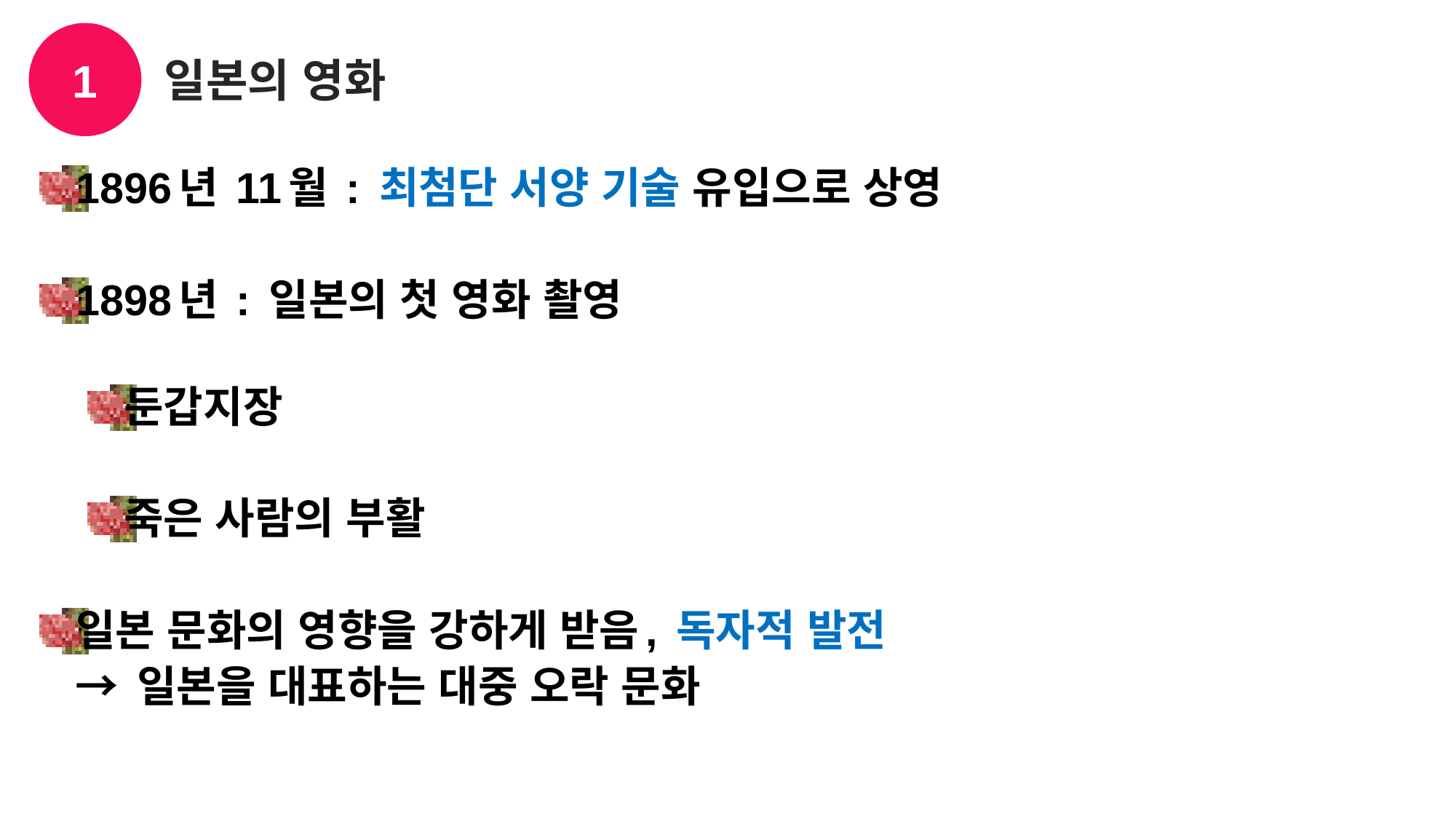

1
일본의 영화
1896년 11월 : 최첨단 서양 기술 유입으로 상영

1898년 : 일본의 첫 영화 촬영

둔갑지장

죽은 사람의 부활

일본 문화의 영향을 강하게 받음, 독자적 발전
   → 일본을 대표하는 대중 오락 문화